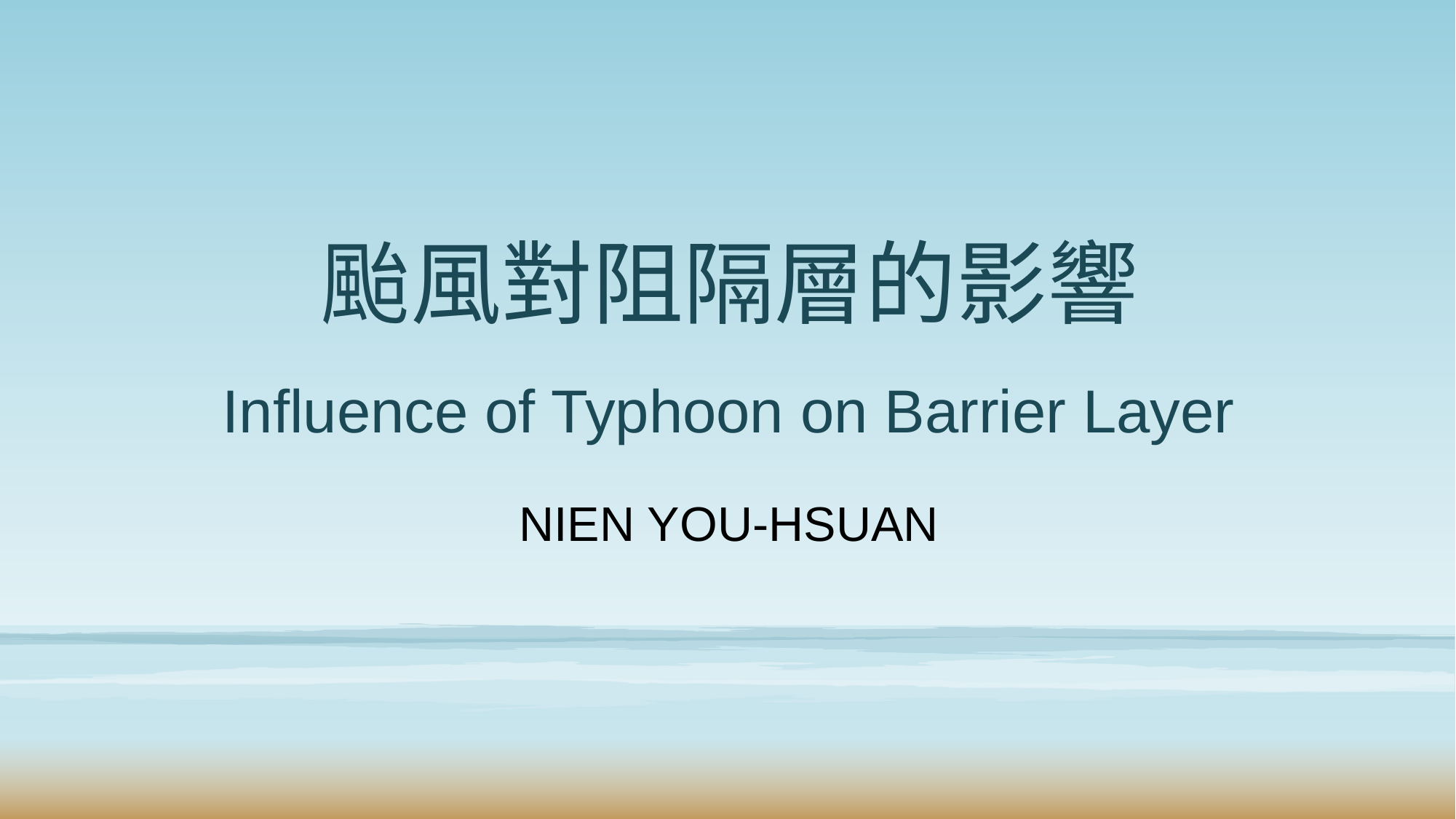

# 颱風對阻隔層的影響 Influence of Typhoon on Barrier Layer
NIEN YOU-HSUAN